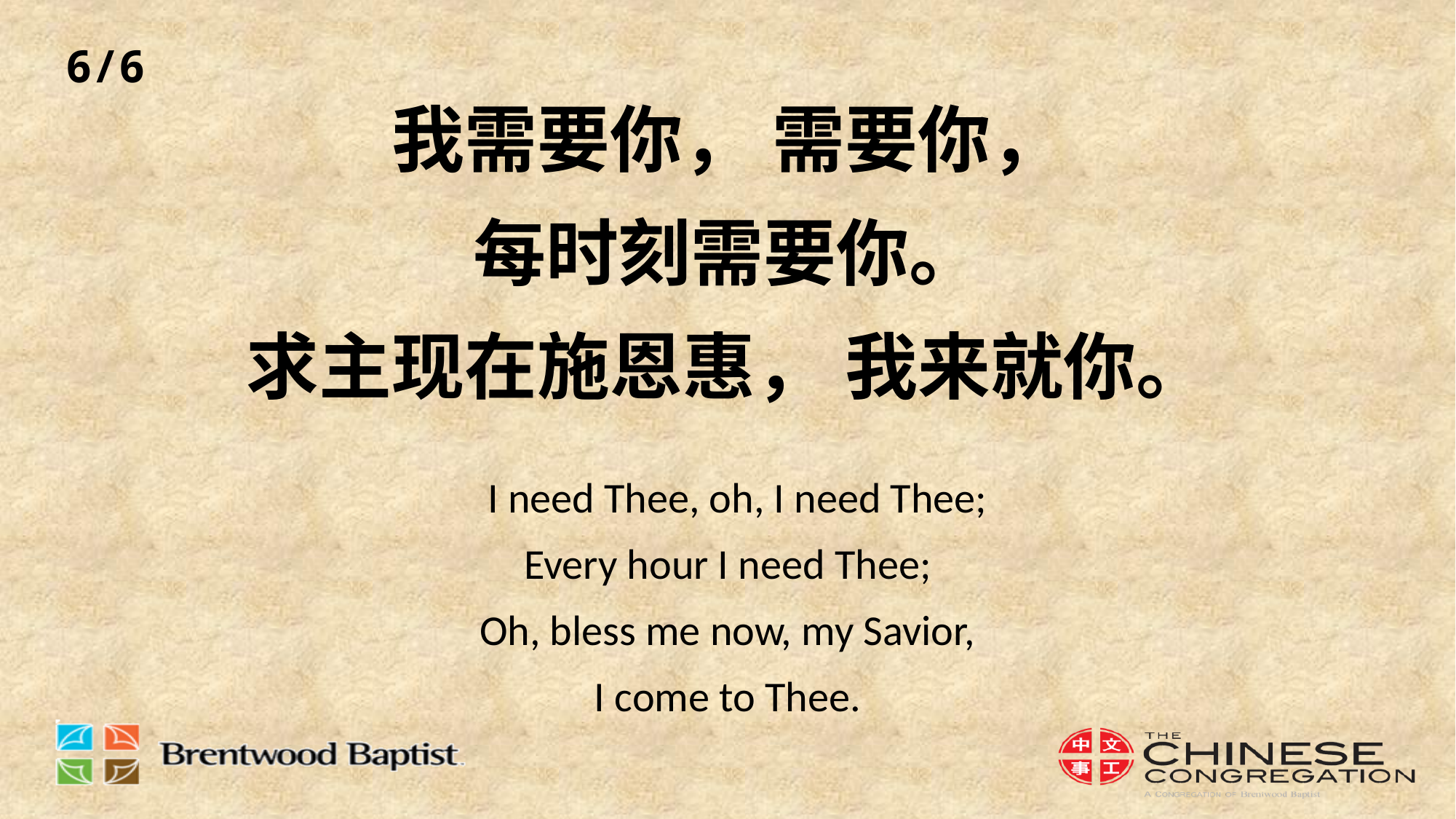

6/6
# 我需要你， 需要你， 每时刻需要你。 求主现在施恩惠， 我来就你。 I need Thee, oh, I need Thee; Every hour I need Thee; Oh, bless me now, my Savior, I come to Thee.